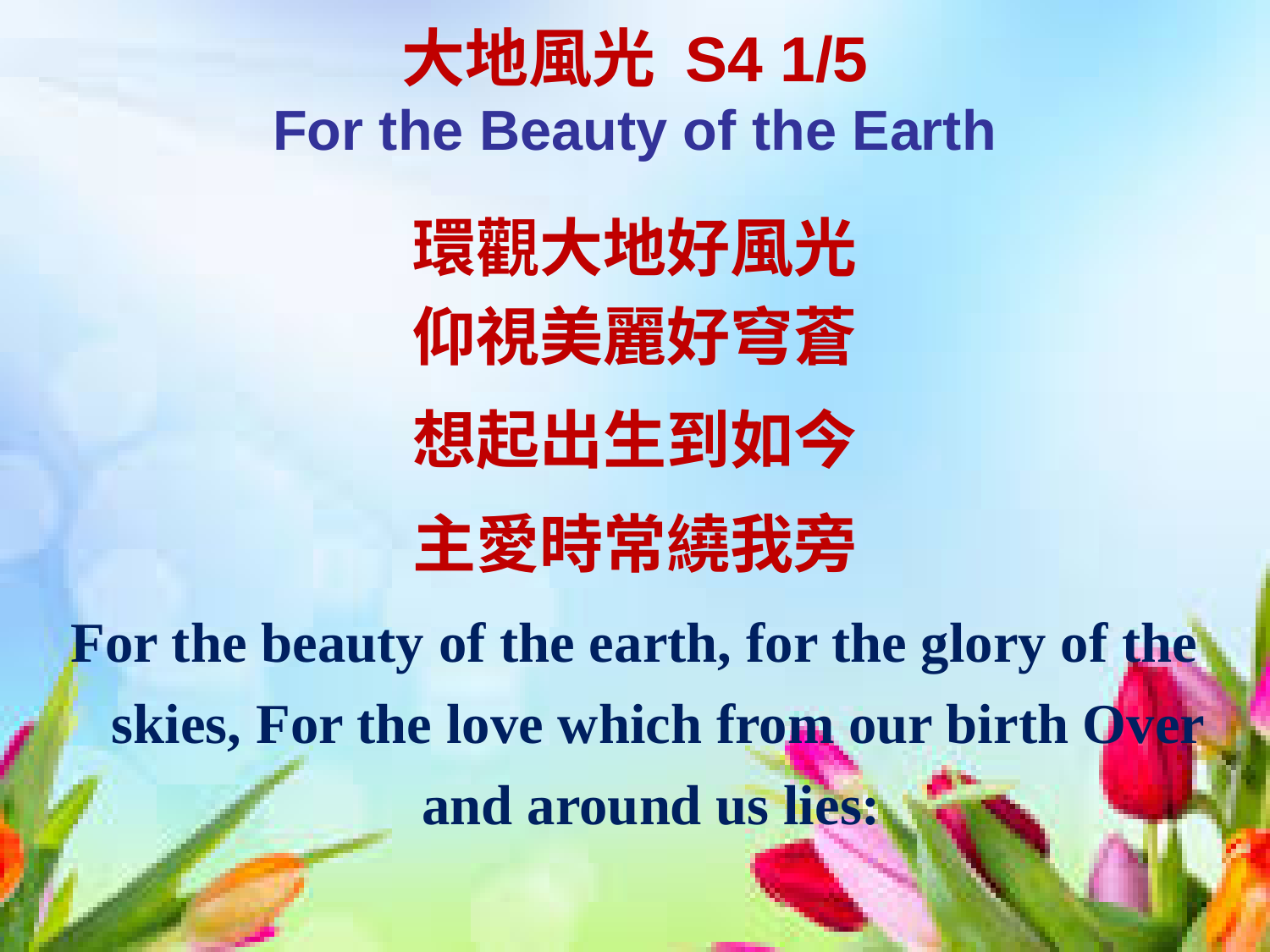

# 大地風光 S4 1/5 For the Beauty of the Earth
環觀大地好風光
仰視美麗好穹蒼
想起出生到如今
主愛時常繞我旁
For the beauty of the earth, for the glory of the skies, For the love which from our birth Over and around us lies: